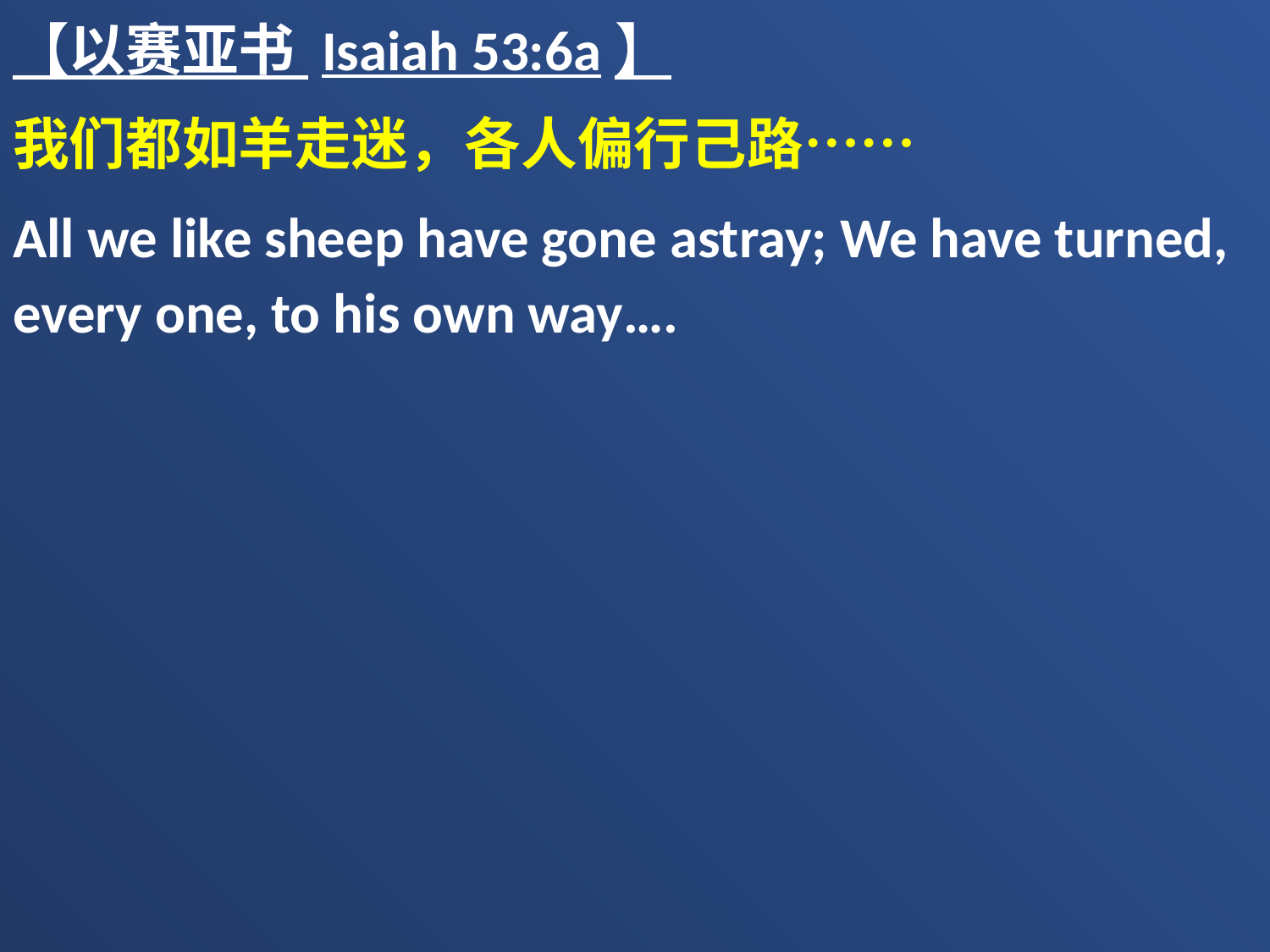

【以赛亚书 Isaiah 53:6a】
我们都如羊走迷，各人偏行己路……
All we like sheep have gone astray; We have turned, every one, to his own way….